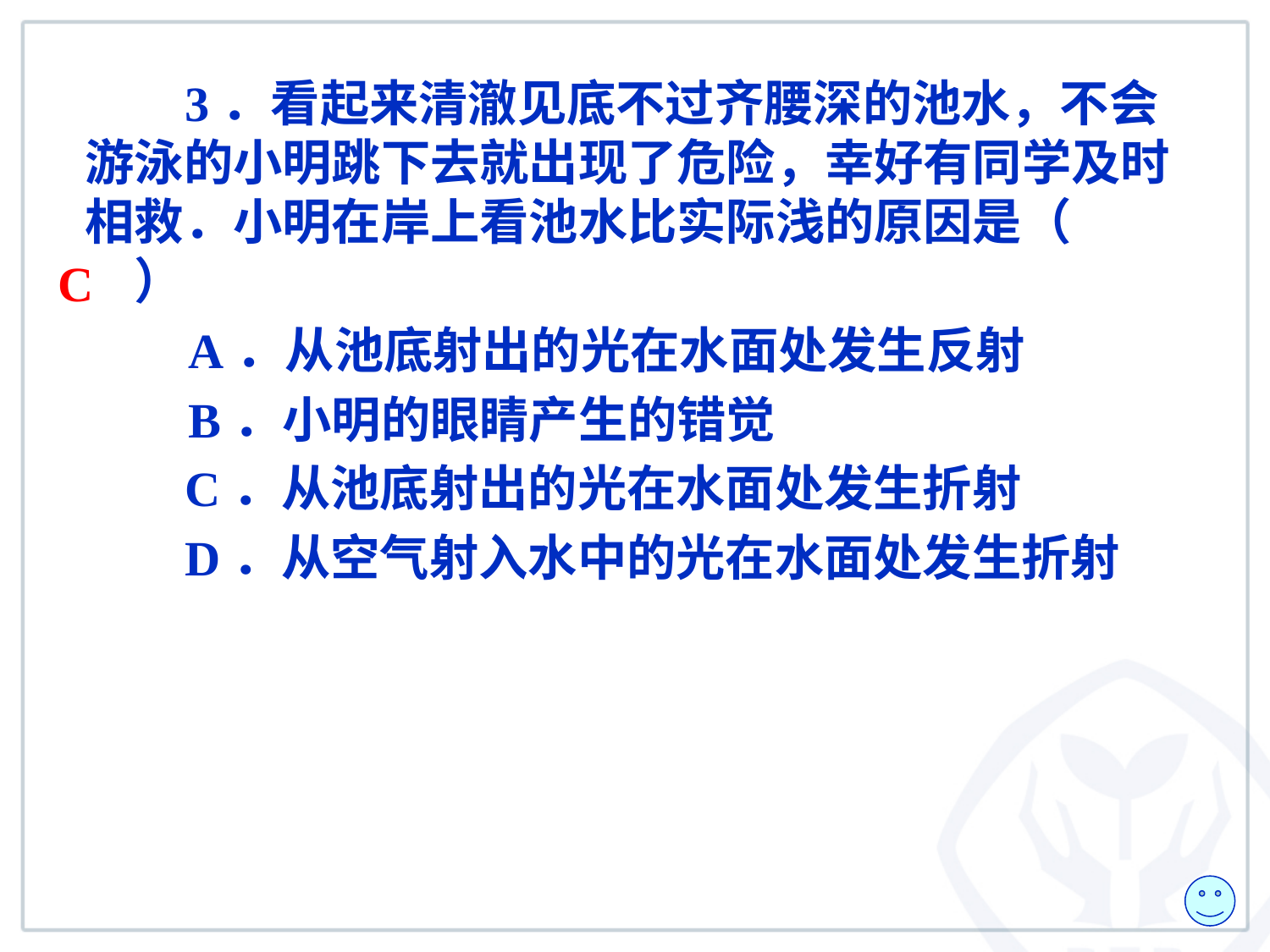

3．看起来清澈见底不过齐腰深的池水，不会游泳的小明跳下去就出现了危险，幸好有同学及时相救．小明在岸上看池水比实际浅的原因是（　　）
　        A．从池底射出的光在水面处发生反射
　        B．小明的眼睛产生的错觉
            C．从池底射出的光在水面处发生折射
            D．从空气射入水中的光在水面处发生折射
C